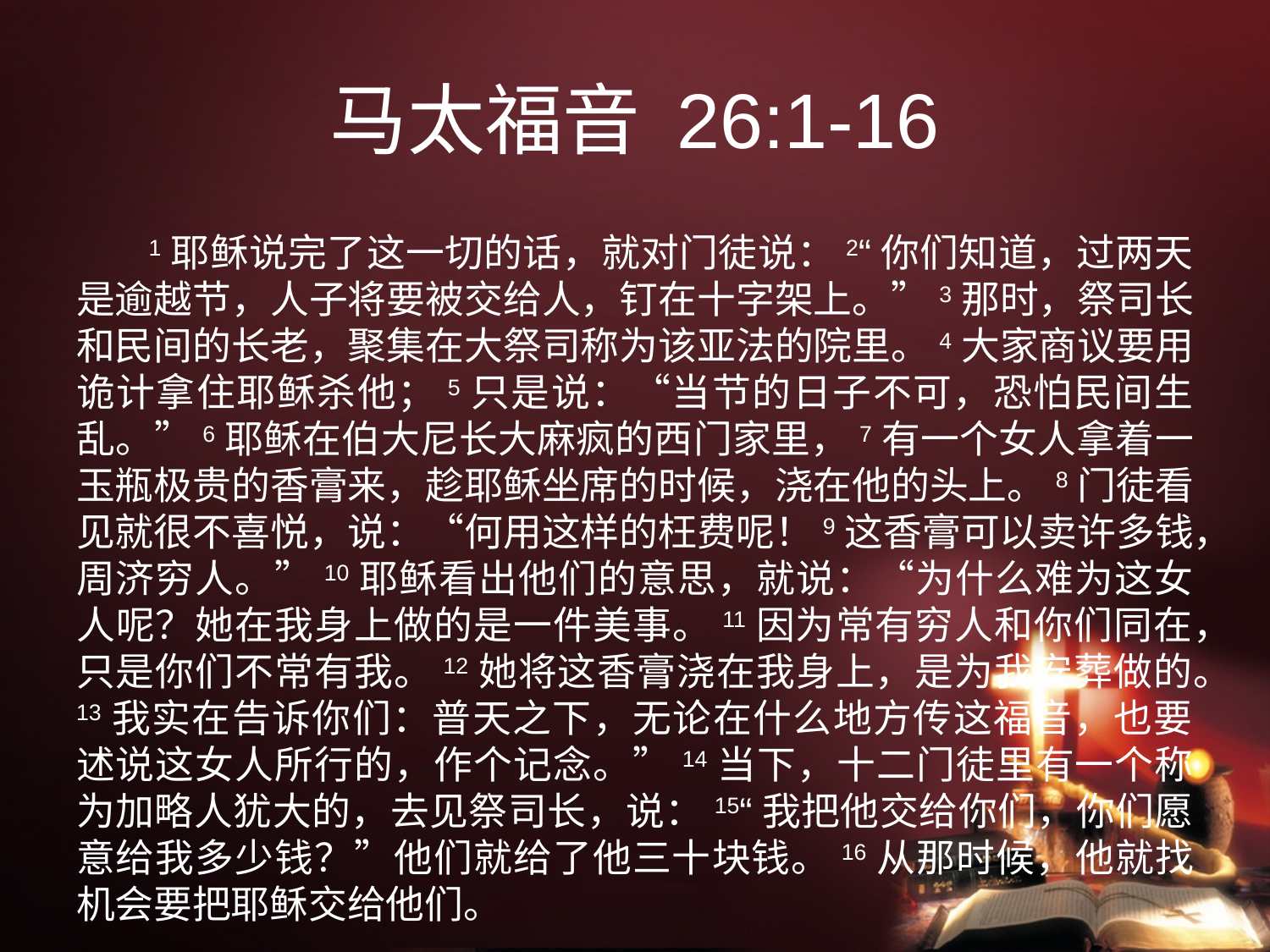

# 马太福音 26:1-16
           1耶稣说完了这一切的话，就对门徒说：2“你们知道，过两天是逾越节，人子将要被交给人，钉在十字架上。”3那时，祭司长和民间的长老，聚集在大祭司称为该亚法的院里。4大家商议要用诡计拿住耶稣杀他；5只是说：“当节的日子不可，恐怕民间生乱。”6耶稣在伯大尼长大麻疯的西门家里，7有一个女人拿着一玉瓶极贵的香膏来，趁耶稣坐席的时候，浇在他的头上。8门徒看见就很不喜悦，说：“何用这样的枉费呢！9这香膏可以卖许多钱，周济穷人。”10耶稣看出他们的意思，就说：“为什么难为这女人呢？她在我身上做的是一件美事。11因为常有穷人和你们同在，只是你们不常有我。12她将这香膏浇在我身上，是为我安葬做的。13我实在告诉你们：普天之下，无论在什么地方传这福音，也要述说这女人所行的，作个记念。”14当下，十二门徒里有一个称为加略人犹大的，去见祭司长，说：15“我把他交给你们，你们愿意给我多少钱？”他们就给了他三十块钱。16从那时候，他就找机会要把耶稣交给他们。